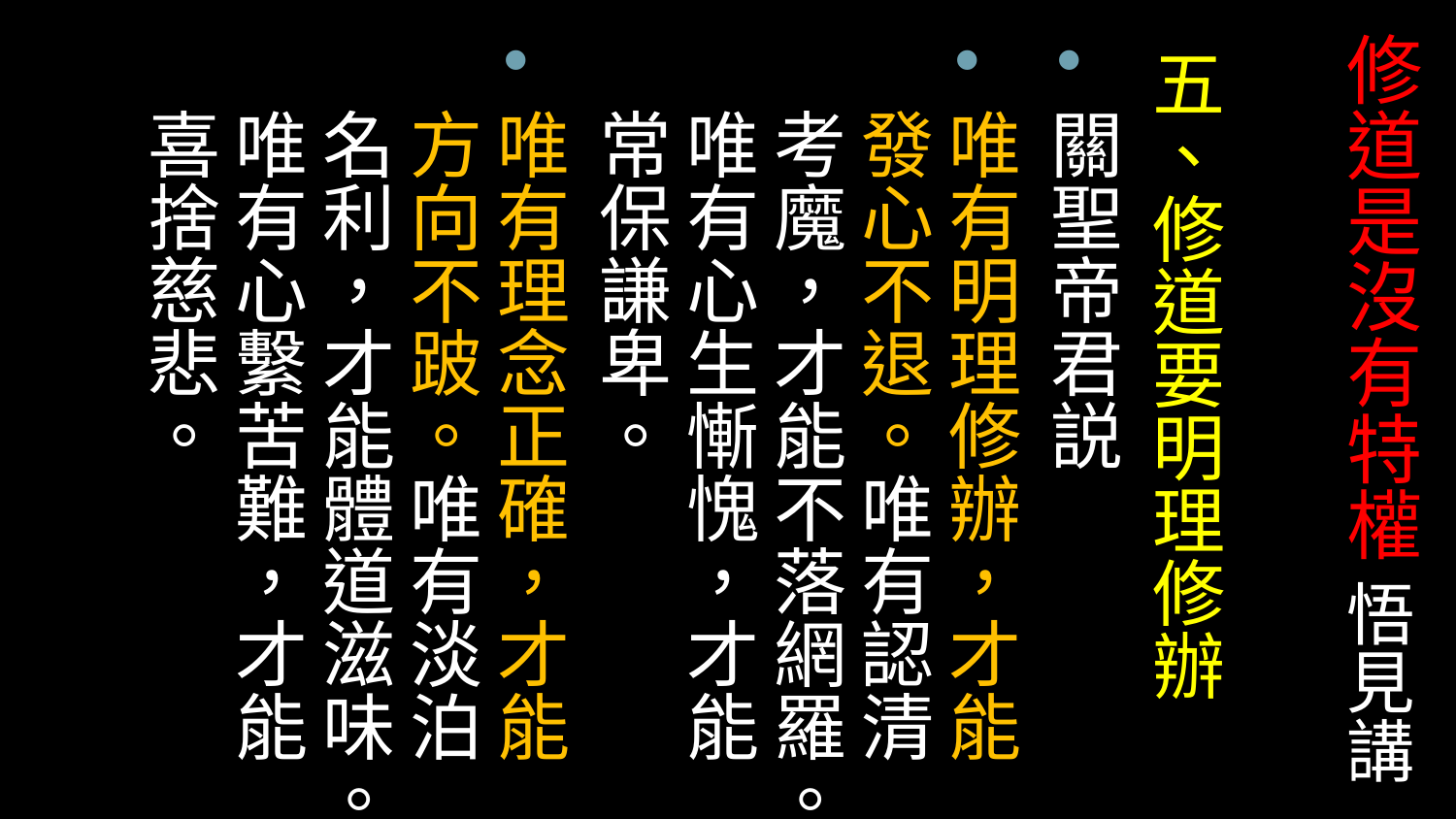

# 修道是沒有特權 悟見講
五、修道要明理修辦
關聖帝君説
唯有明理修辦，才能發心不退。唯有認清考魔，才能不落網羅。唯有心生慚愧，才能常保謙卑。
唯有理念正確，才能方向不跛。唯有淡泊名利，才能體道滋味。唯有心繫苦難，才能喜捨慈悲。